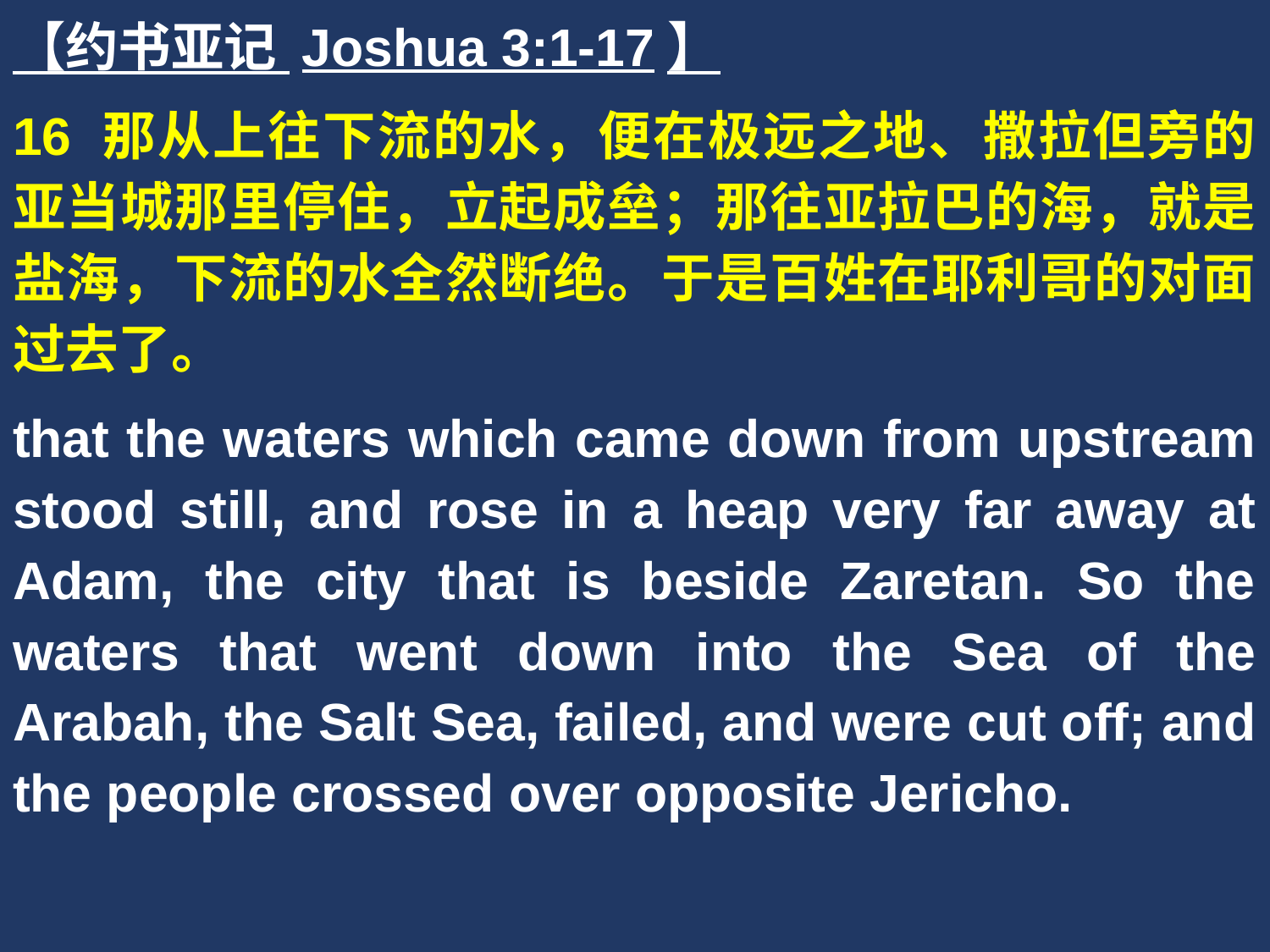

【约书亚记 Joshua 3:1-17】
16 那从上往下流的水，便在极远之地、撒拉但旁的亚当城那里停住，立起成垒；那往亚拉巴的海，就是盐海，下流的水全然断绝。于是百姓在耶利哥的对面过去了。
that the waters which came down from upstream stood still, and rose in a heap very far away at Adam, the city that is beside Zaretan. So the waters that went down into the Sea of the Arabah, the Salt Sea, failed, and were cut off; and the people crossed over opposite Jericho.